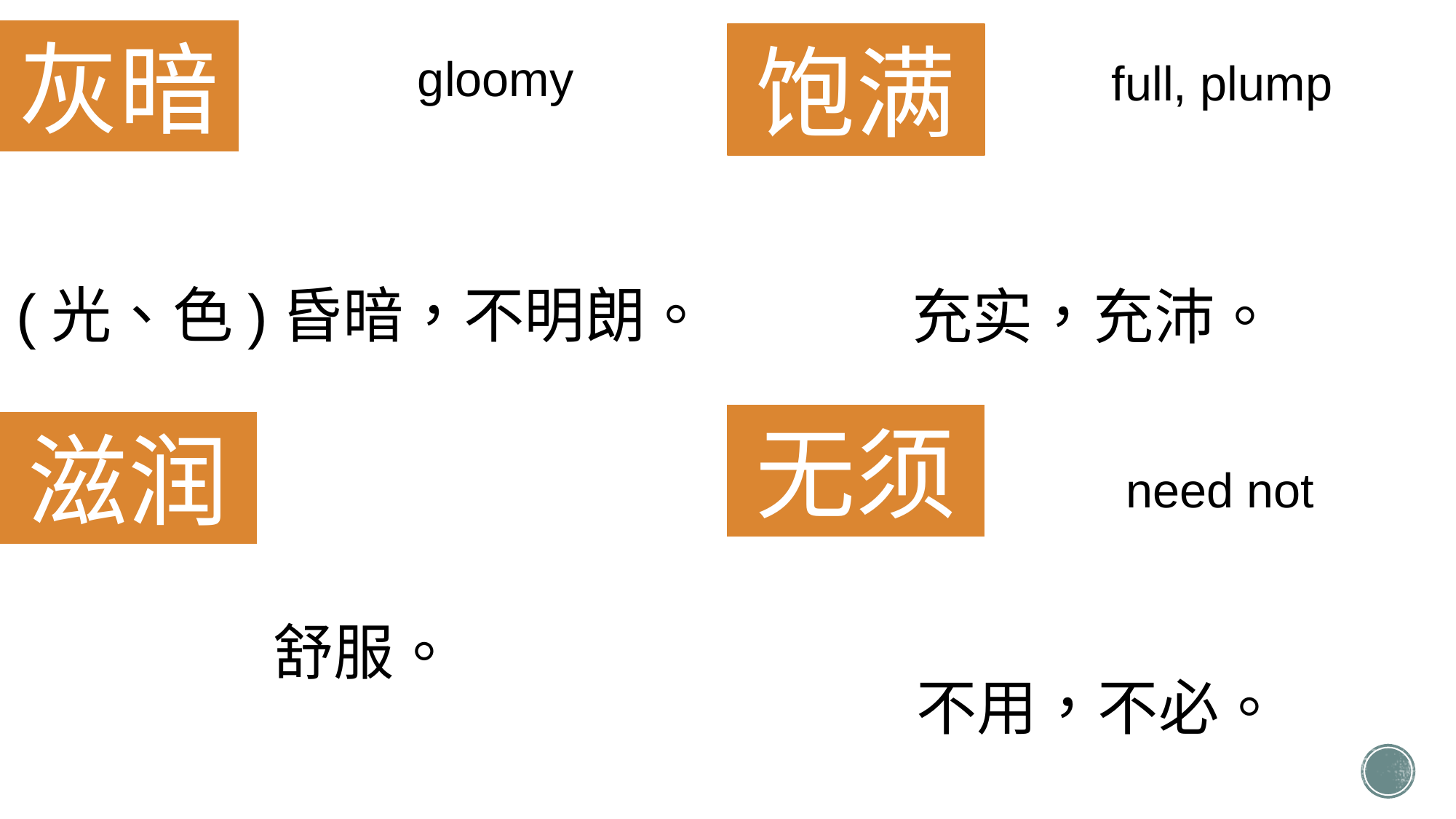

灰暗
饱满
gloomy
full, plump
(光、色)昏暗，不明朗。
充实，充沛。
无须
滋润
need not
舒服。
不用，不必。